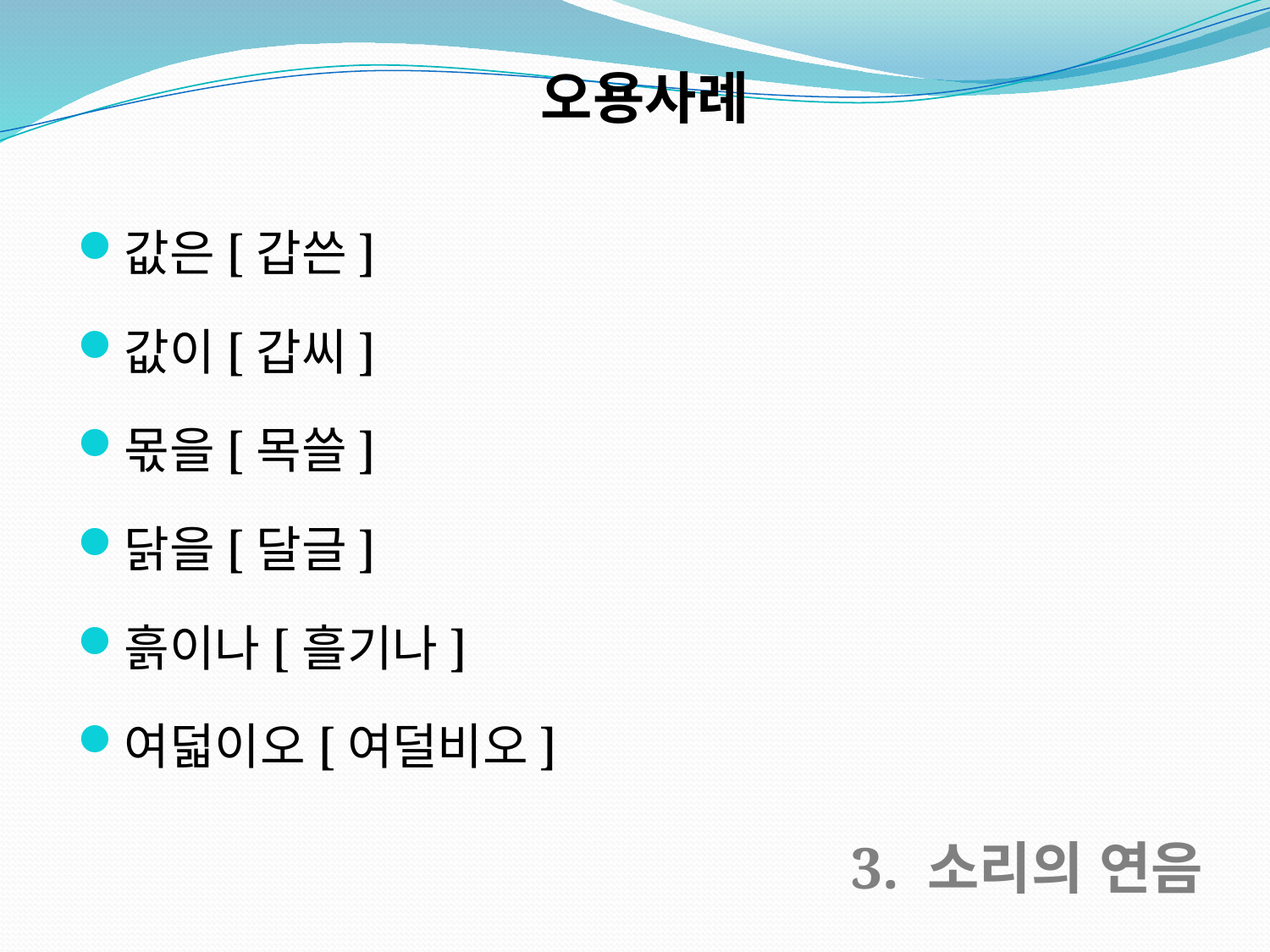

오용사례
값은[갑쓴]
값이[갑씨]
몫을[목쓸]
닭을[달글]
흙이나[흘기나]
여덟이오[여덜비오]
3. 소리의 연음